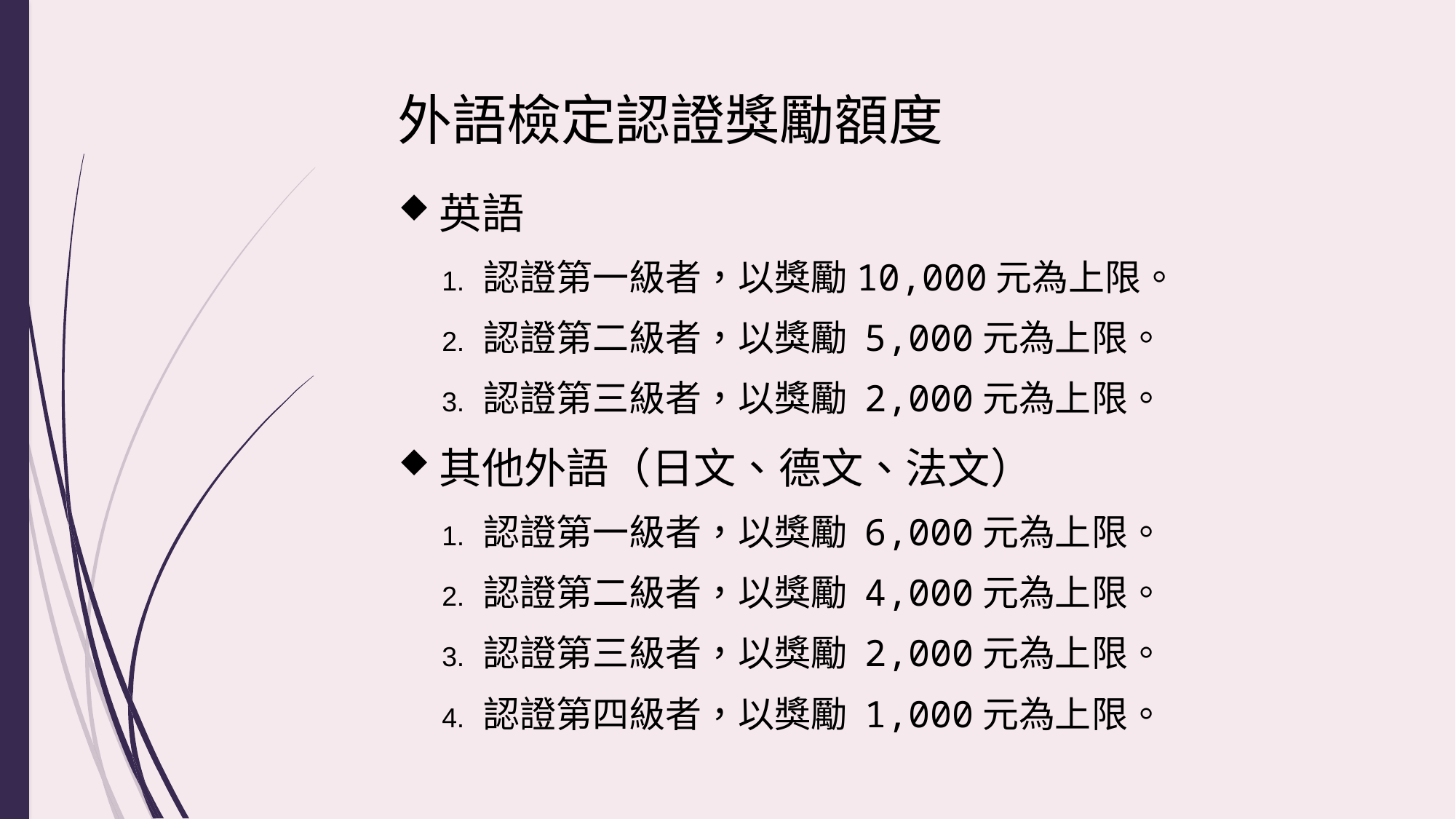

外語檢定認證獎勵額度
英語
認證第一級者，以獎勵10,000元為上限。
認證第二級者，以獎勵 5,000元為上限。
認證第三級者，以獎勵 2,000元為上限。
其他外語（日文、德文、法文）
認證第一級者，以獎勵 6,000元為上限。
認證第二級者，以獎勵 4,000元為上限。
認證第三級者，以獎勵 2,000元為上限。
認證第四級者，以獎勵 1,000元為上限。